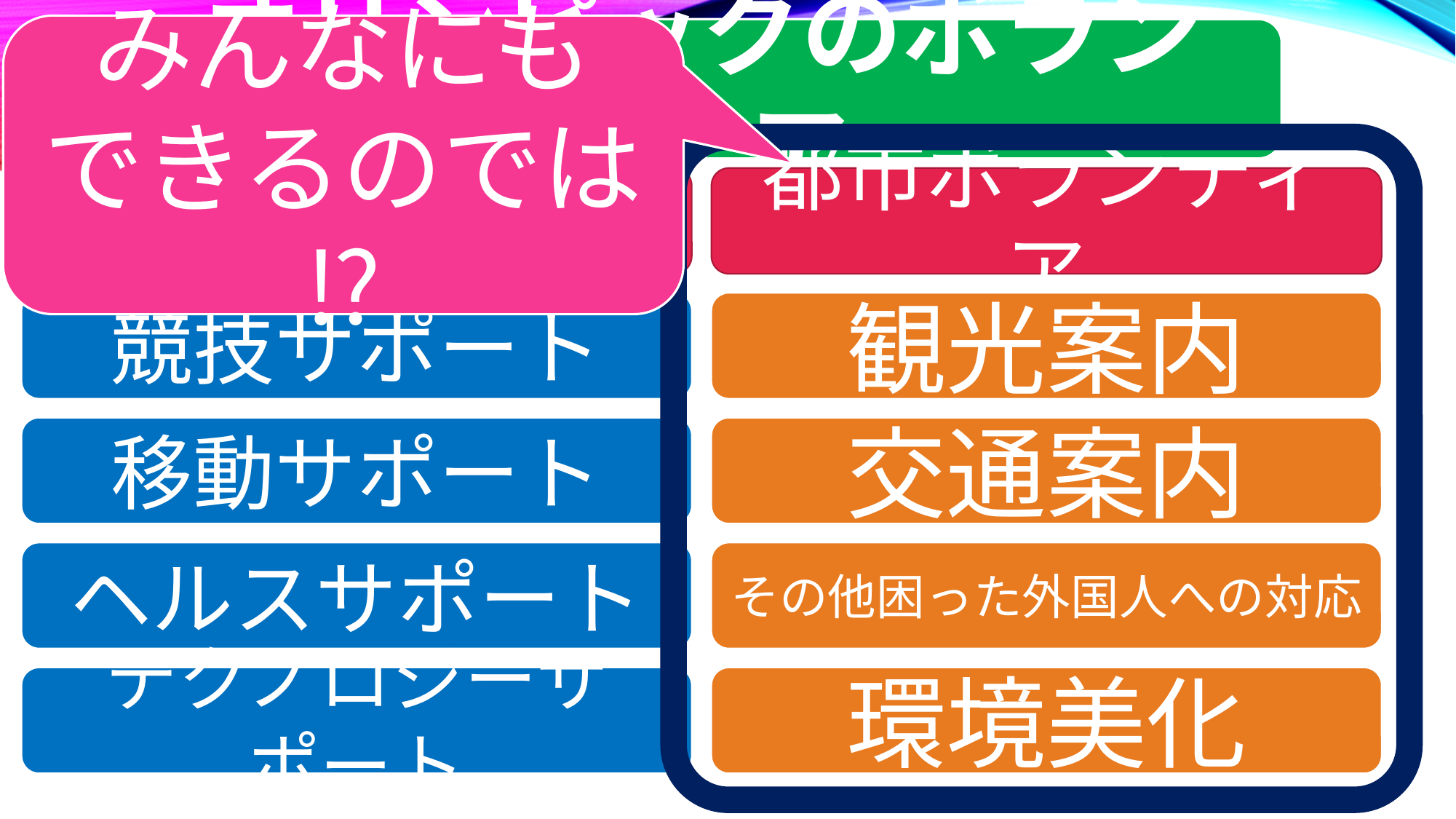

みんなにも
できるのでは⁉
オリンピックのボランティア

大会ボランティア
都市ボランティア
競技サポート
観光案内
移動サポート
交通案内
ヘルスサポート
その他困った外国人への対応
テクノロジーサポート
環境美化